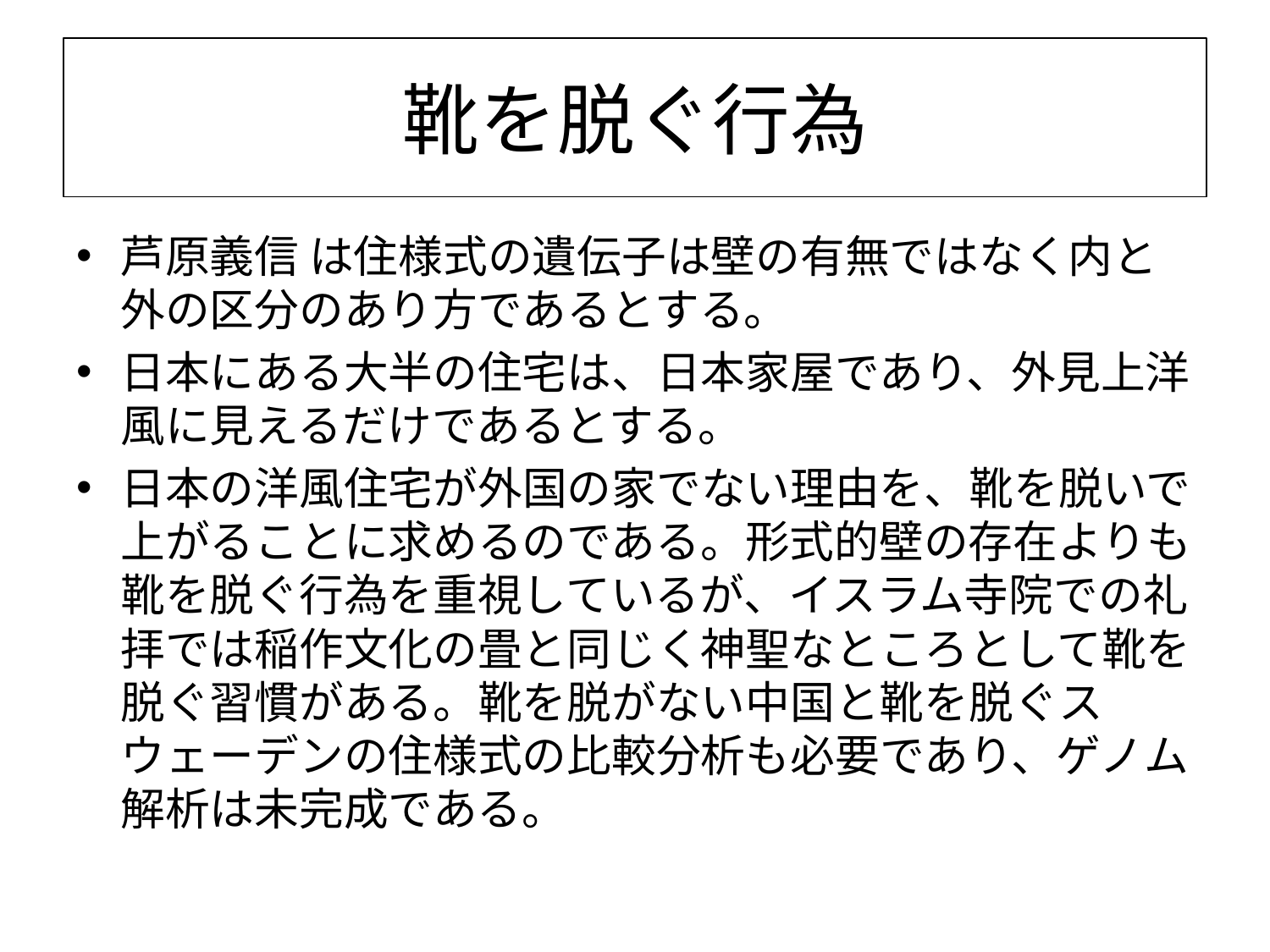

# 靴を脱ぐ行為
芦原義信 は住様式の遺伝子は壁の有無ではなく内と外の区分のあり方であるとする。
日本にある大半の住宅は、日本家屋であり、外見上洋風に見えるだけであるとする。
日本の洋風住宅が外国の家でない理由を、靴を脱いで上がることに求めるのである。形式的壁の存在よりも靴を脱ぐ行為を重視しているが、イスラム寺院での礼拝では稲作文化の畳と同じく神聖なところとして靴を脱ぐ習慣がある。靴を脱がない中国と靴を脱ぐスウェーデンの住様式の比較分析も必要であり、ゲノム解析は未完成である。